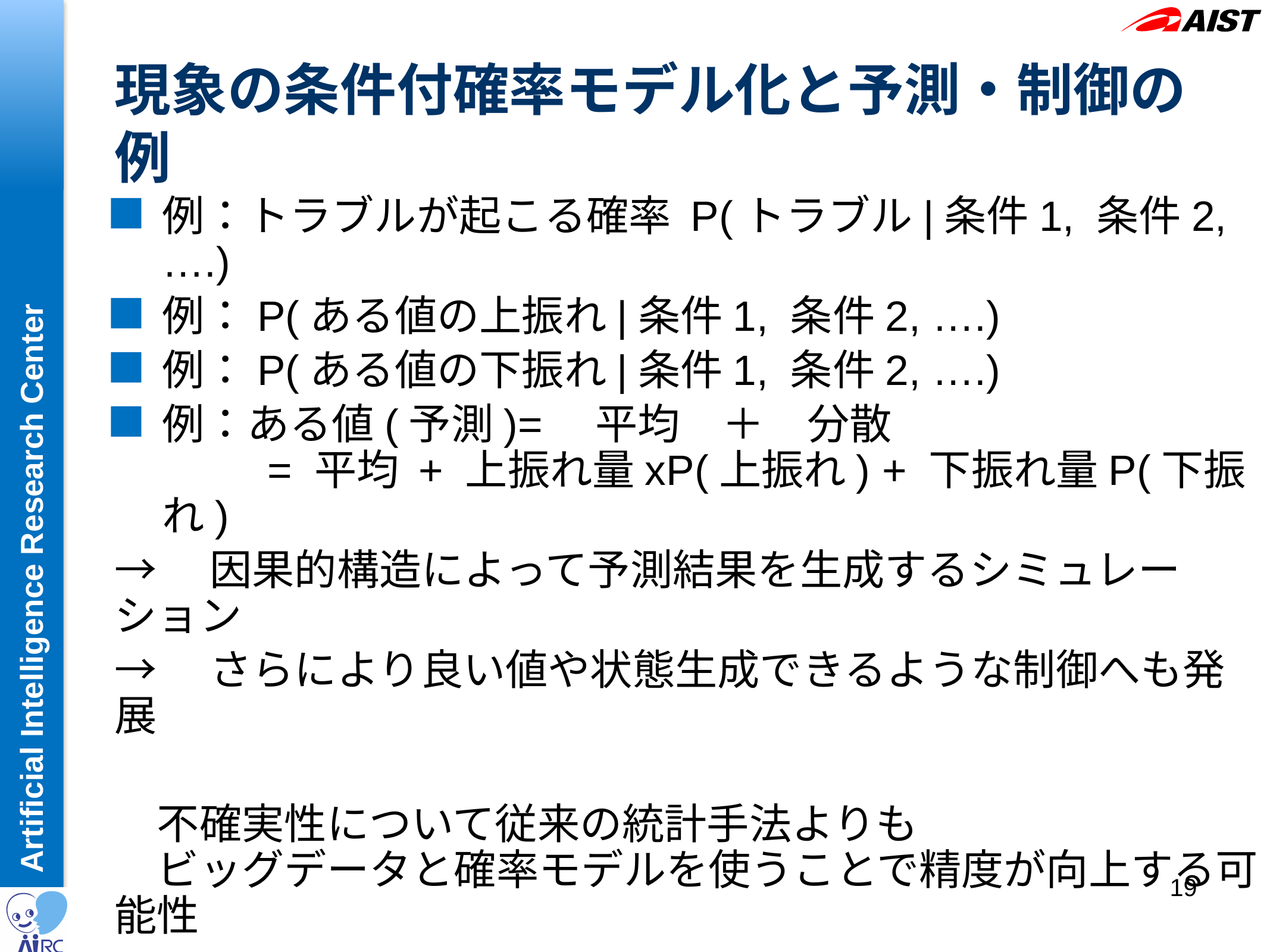

# 現象の条件付確率モデル化と予測・制御の例
例：トラブルが起こる確率 P(トラブル|条件1, 条件2, ….)
例：P(ある値の上振れ|条件1, 条件2, ….)
例：P(ある値の下振れ|条件1, 条件2, ….)
例：ある値(予測)=　平均　＋　分散
          = 平均 + 上振れ量xP(上振れ) + 下振れ量P(下振れ)
→　因果的構造によって予測結果を生成するシミュレーション
→　さらにより良い値や状態生成できるような制御へも発展

　不確実性について従来の統計手法よりも
　ビッグデータと確率モデルを使うことで精度が向上する可能性

　構造的なモデル化によって、制御変数、非制御変数の因果的
　構造を使った制御が可能に（統計的制御の発展）
19